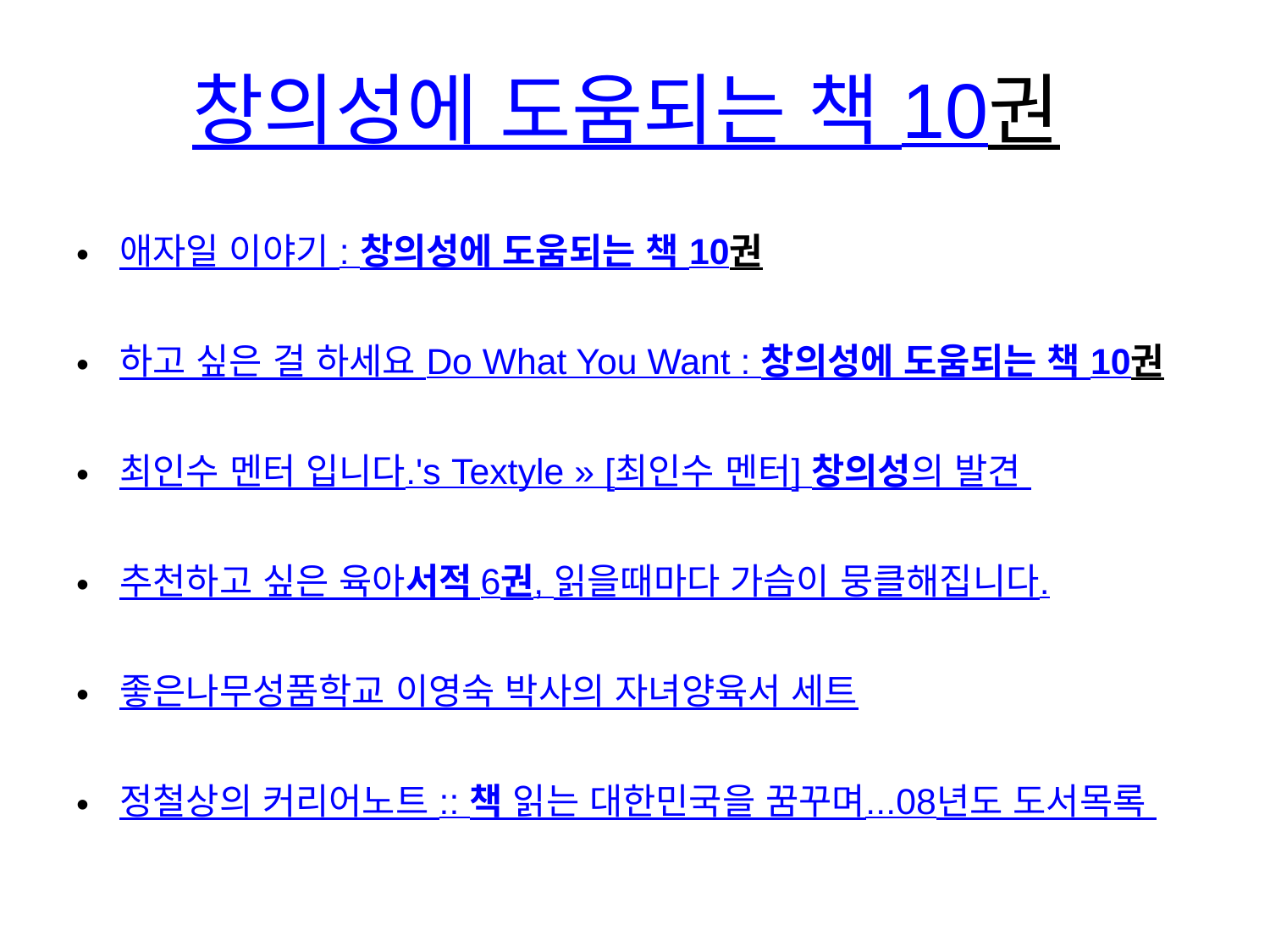

# 창의성에 도움되는 책 10권
애자일 이야기 : 창의성에 도움되는 책 10권

하고 싶은 걸 하세요 Do What You Want : 창의성에 도움되는 책 10권

최인수 멘터 입니다.'s Textyle » [최인수 멘터] 창의성의 발견

추천하고 싶은 육아서적 6권, 읽을때마다 가슴이 뭉클해집니다.

좋은나무성품학교 이영숙 박사의 자녀양육서 세트

정철상의 커리어노트 :: 책 읽는 대한민국을 꿈꾸며...08년도 도서목록